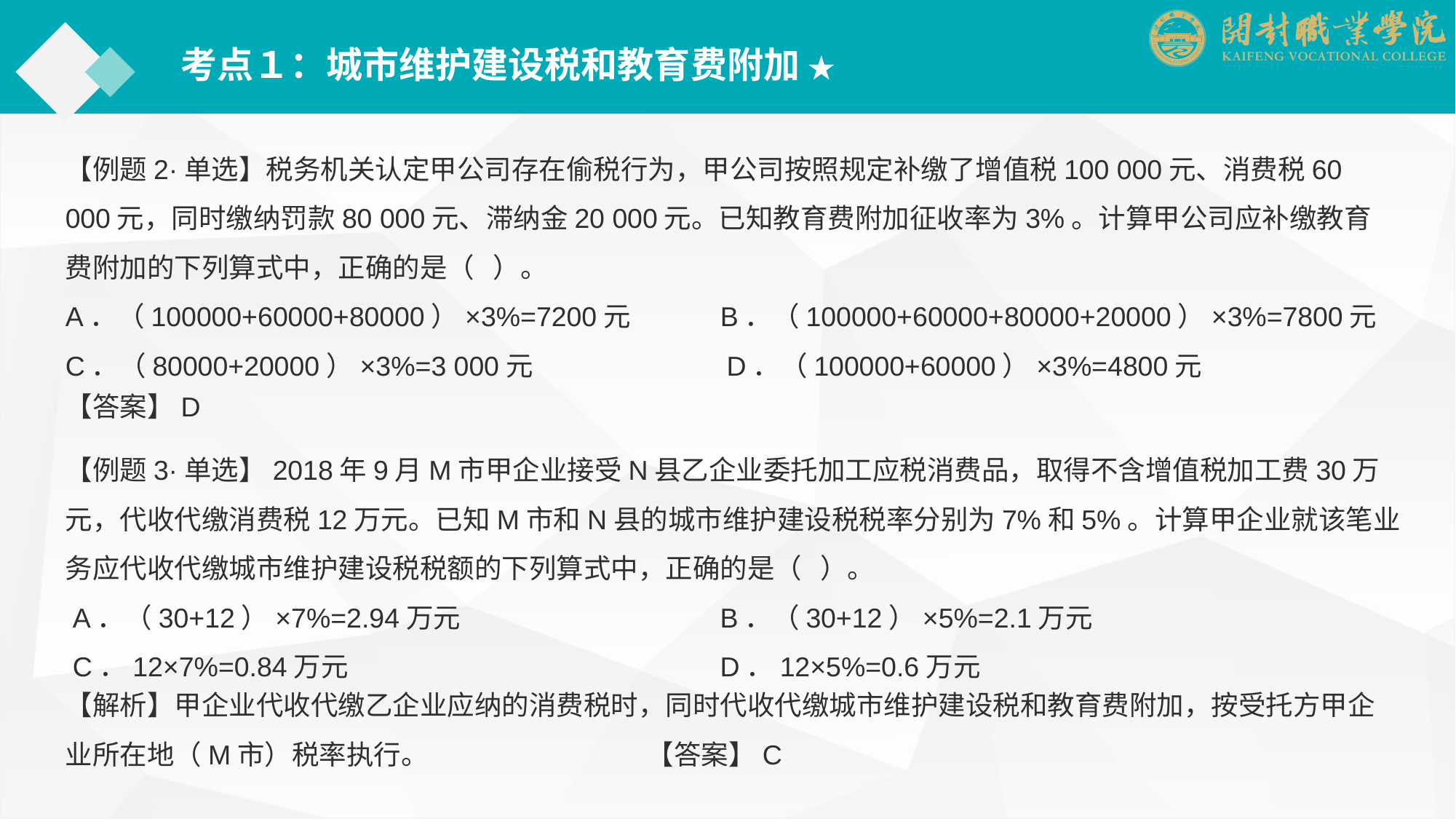

考点１：城市维护建设税和教育费附加 ★
【例题2·单选】税务机关认定甲公司存在偷税行为，甲公司按照规定补缴了增值税100 000元、消费税60 000元，同时缴纳罚款80 000元、滞纳金20 000元。已知教育费附加征收率为3%。计算甲公司应补缴教育费附加的下列算式中，正确的是（   ）。
A．（100000+60000+80000）×3%=7200元	B．（100000+60000+80000+20000）×3%=7800元
C．（80000+20000）×3%=3 000元	　　　　D．（100000+60000）×3%=4800元
【答案】D
【例题3·单选】2018年9月M市甲企业接受N县乙企业委托加工应税消费品，取得不含增值税加工费30万元，代收代缴消费税12万元。已知M市和N县的城市维护建设税税率分别为7%和5%。计算甲企业就该笔业务应代收代缴城市维护建设税税额的下列算式中，正确的是（   ）。
 A．（30+12）×7%=2.94万元			B．（30+12）×5%=2.1万元
 C．12×7%=0.84万元				D．12×5%=0.6万元
【解析】甲企业代收代缴乙企业应纳的消费税时，同时代收代缴城市维护建设税和教育费附加，按受托方甲企业所在地（M市）税率执行。　　　　　　　　【答案】C